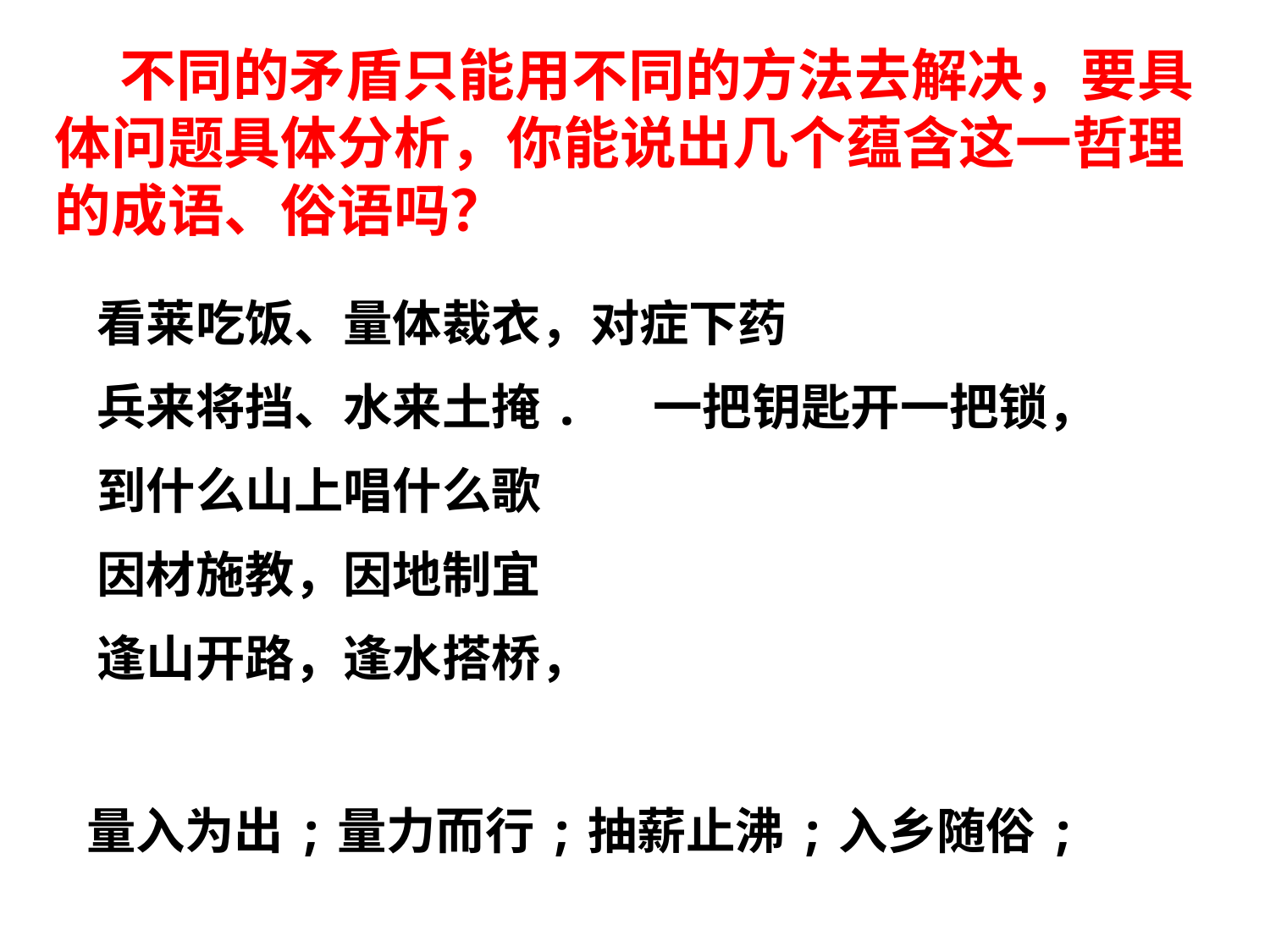

# 不同的矛盾只能用不同的方法去解决，要具体问题具体分析，你能说出几个蕴含这一哲理的成语、俗语吗？
看莱吃饭、量体裁衣，对症下药
兵来将挡、水来土掩.  一把钥匙开一把锁，
到什么山上唱什么歌
因材施教，因地制宜
逢山开路，逢水搭桥，
量入为出;量力而行;抽薪止沸;入乡随俗;